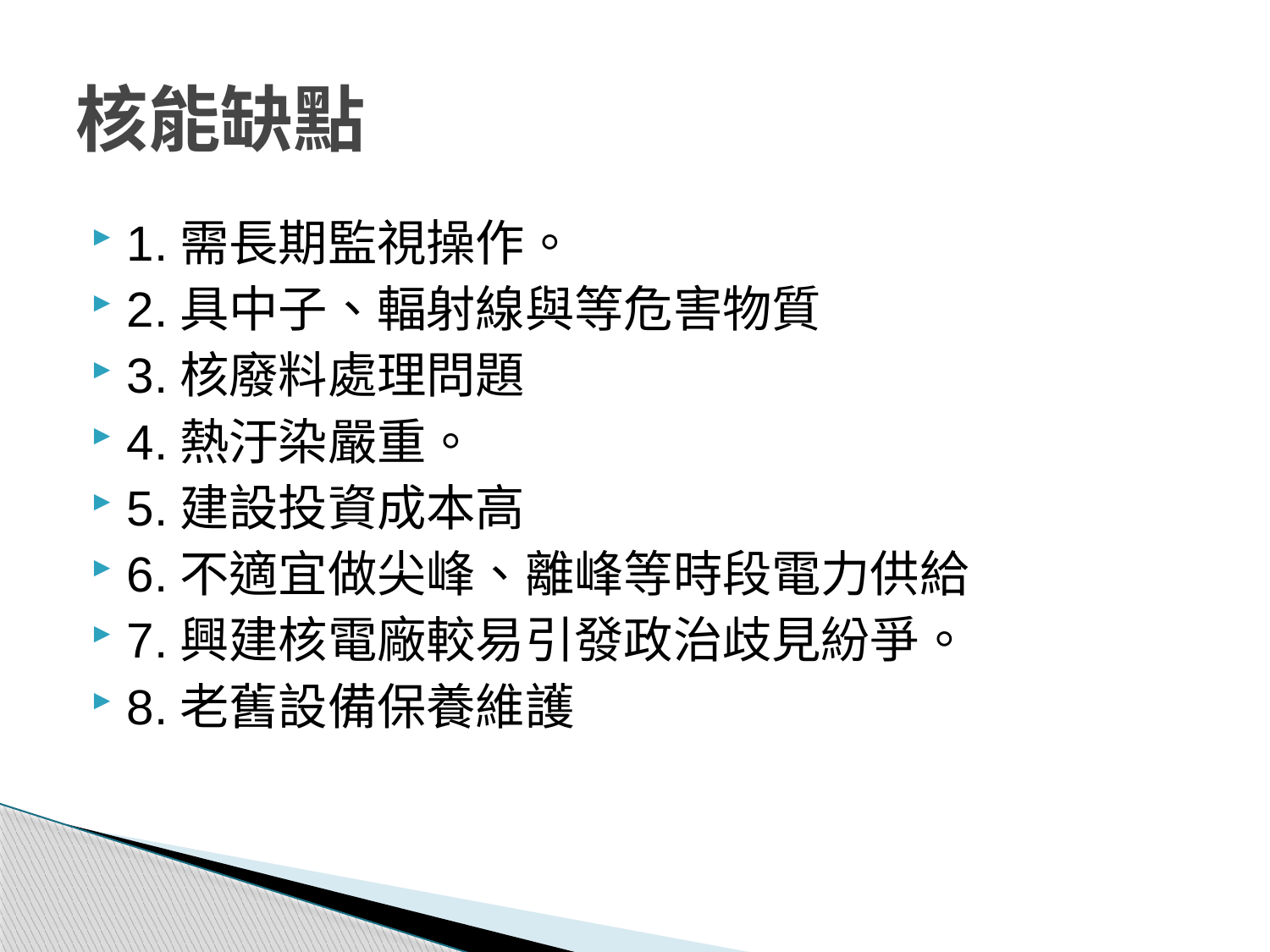

# 核能缺點
1.需長期監視操作。
2.具中子、輻射線與等危害物質
3.核廢料處理問題
4.熱汙染嚴重。
5.建設投資成本高
6.不適宜做尖峰、離峰等時段電力供給
7.興建核電廠較易引發政治歧見紛爭。
8.老舊設備保養維護